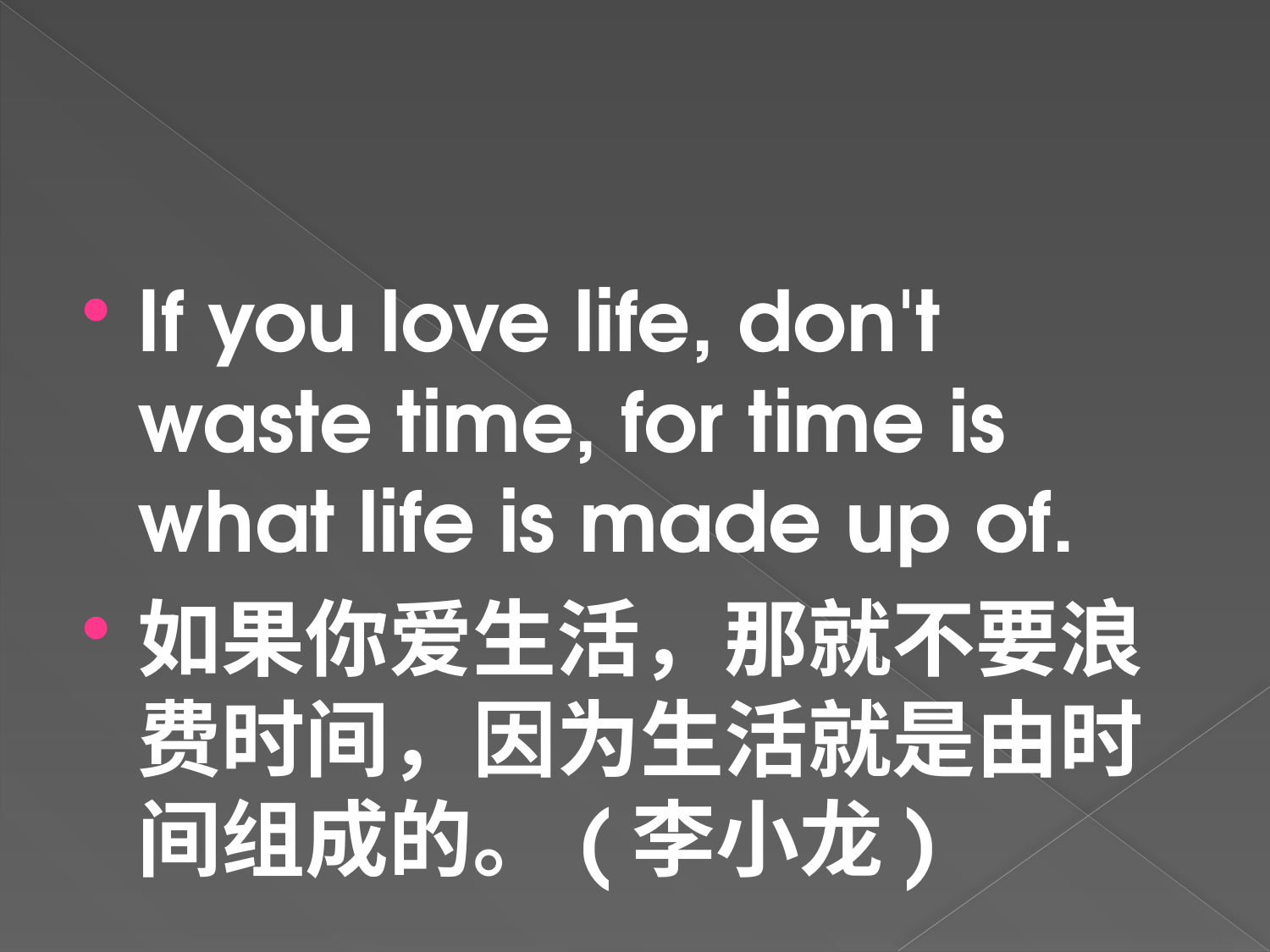

#
If you love life, don't waste time, for time is what life is made up of.
如果你爱生活，那就不要浪费时间，因为生活就是由时间组成的。(李小龙)